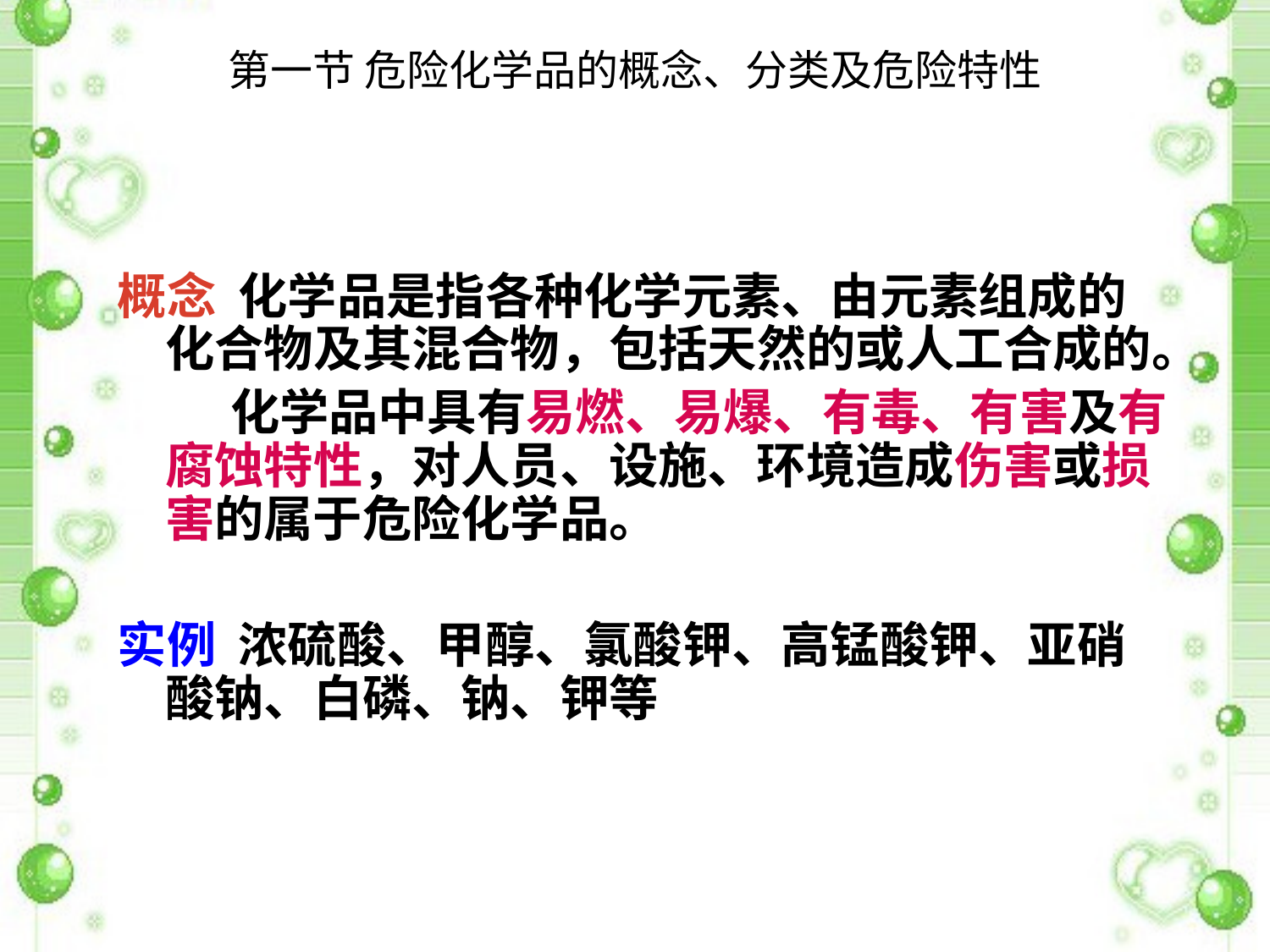

# 第一节 危险化学品的概念、分类及危险特性
概念  化学品是指各种化学元素、由元素组成的化合物及其混合物，包括天然的或人工合成的。
         化学品中具有易燃、易爆、有毒、有害及有腐蚀特性，对人员、设施、环境造成伤害或损害的属于危险化学品。

实例  浓硫酸、甲醇、氯酸钾、高锰酸钾、亚硝酸钠、白磷、钠、钾等